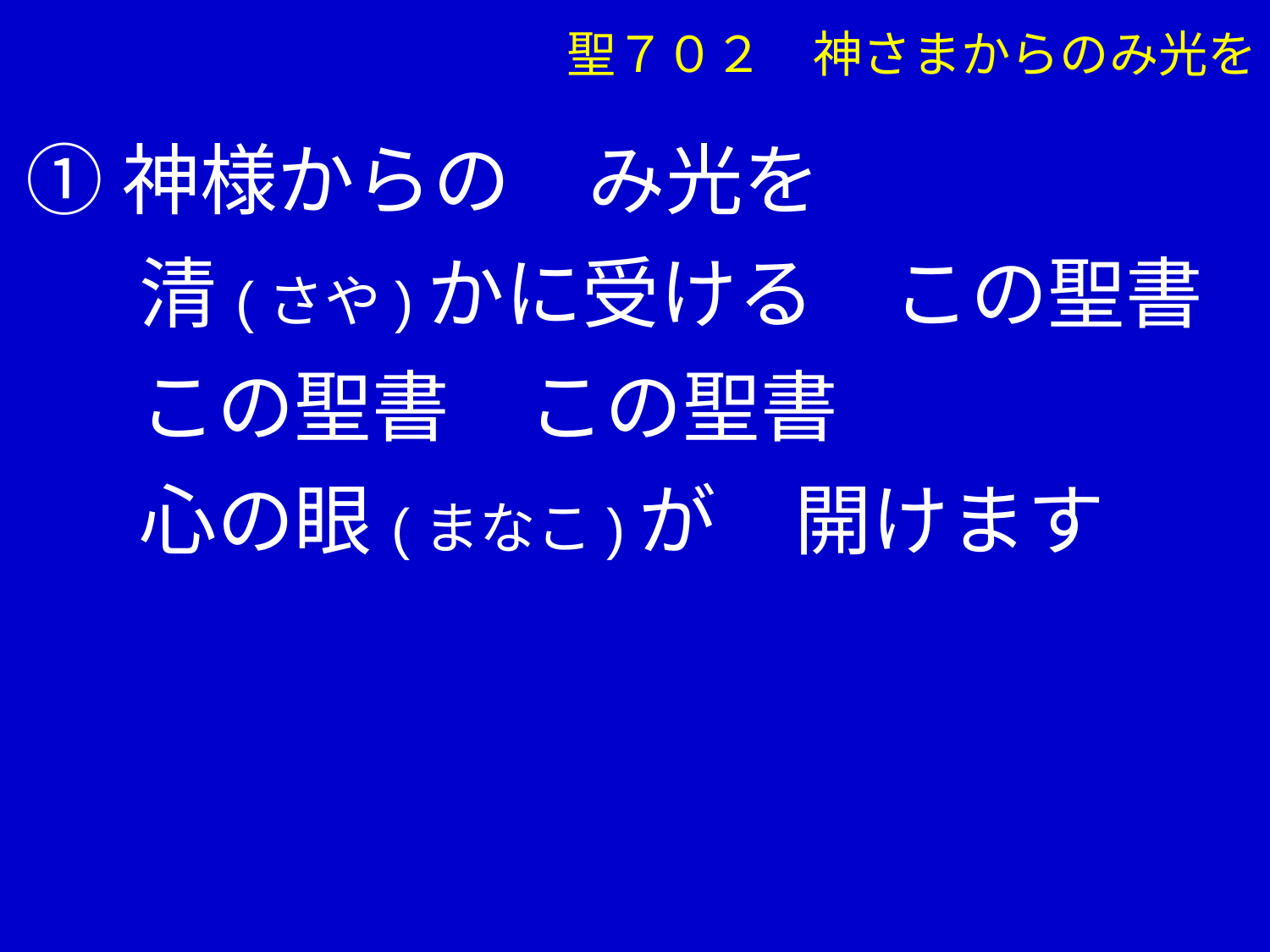

聖７０２　神さまからのみ光を
①神様からの　み光を
 　清(さや)かに受ける　この聖書
 　この聖書　この聖書
 　心の眼(まなこ)が　開けます